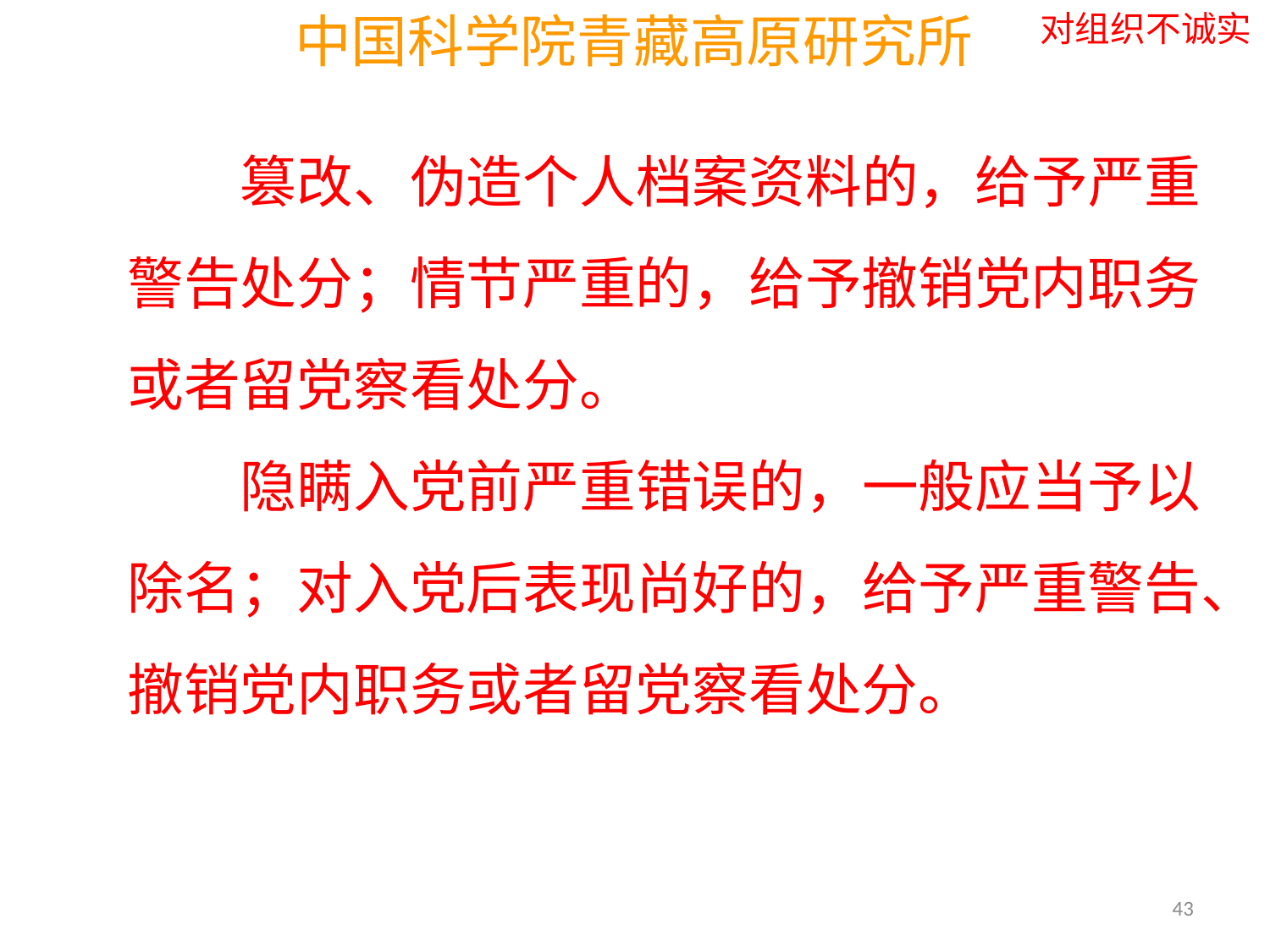

对组织不诚实
　　篡改、伪造个人档案资料的，给予严重警告处分；情节严重的，给予撤销党内职务或者留党察看处分。
　　隐瞒入党前严重错误的，一般应当予以除名；对入党后表现尚好的，给予严重警告、撤销党内职务或者留党察看处分。
43